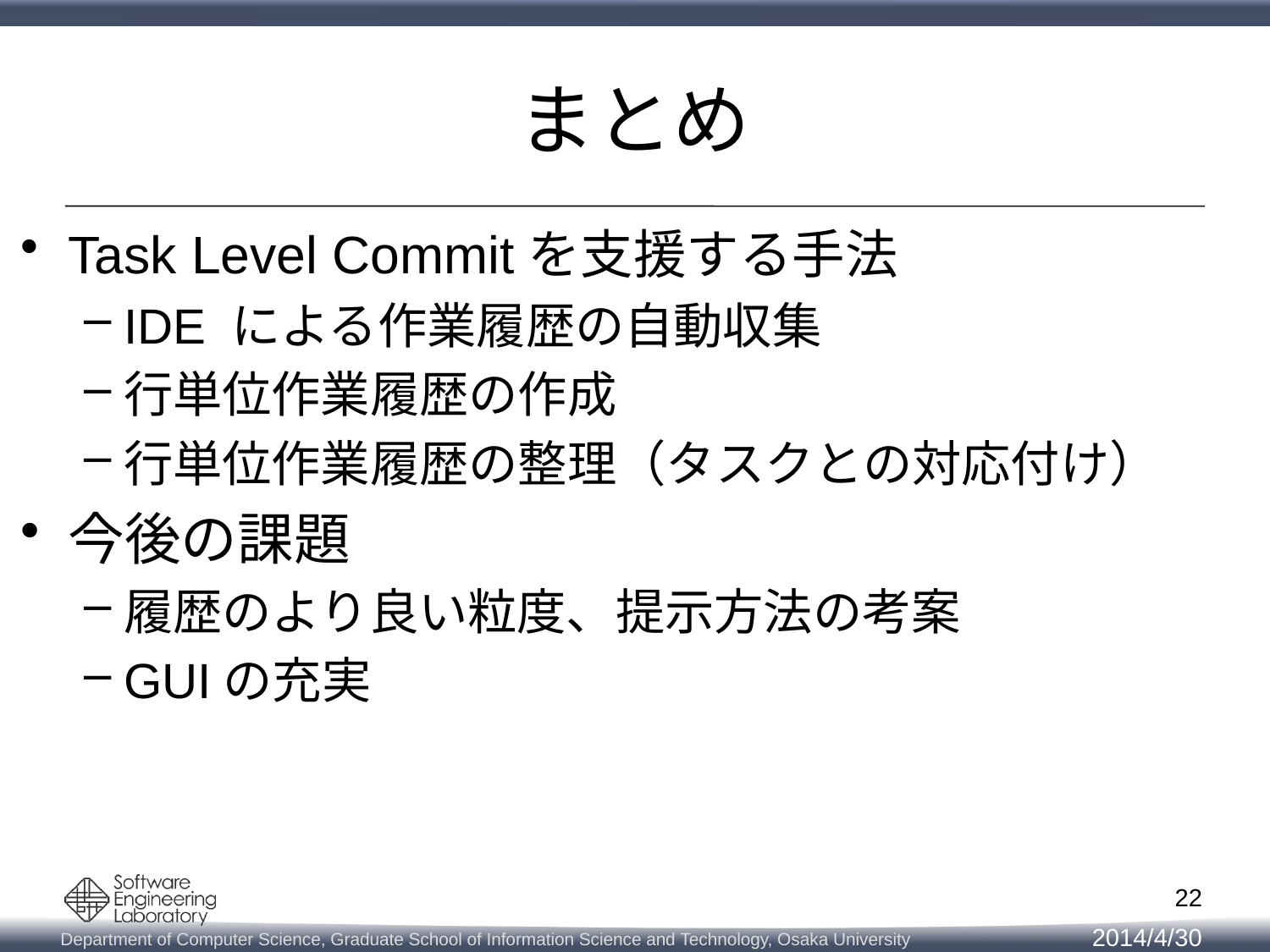

# まとめ
Task Level Commitを支援する手法
IDE による作業履歴の自動収集
行単位作業履歴の作成
行単位作業履歴の整理（タスクとの対応付け）
今後の課題
履歴のより良い粒度、提示方法の考案
GUIの充実
22
2014/4/30